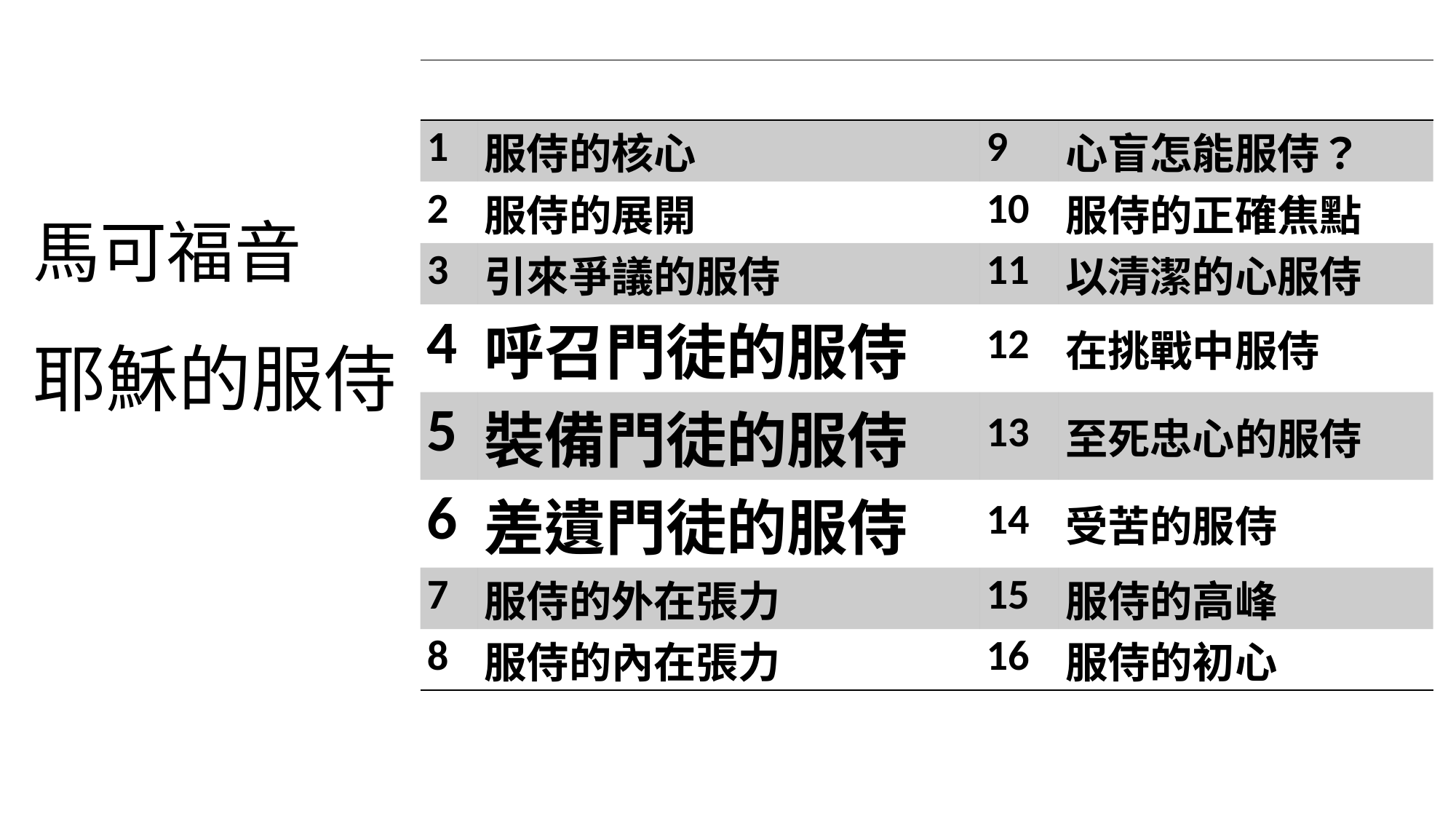

|  |  |  |  |
| --- | --- | --- | --- |
| 1 | 服侍的核心 | 9 | 心盲怎能服侍？ |
| 2 | 服侍的展開 | 10 | 服侍的正確焦點 |
| 3 | 引來爭議的服侍 | 11 | 以清潔的心服侍 |
| 4 | 呼召門徒的服侍 | 12 | 在挑戰中服侍 |
| 5 | 裝備門徒的服侍 | 13 | 至死忠心的服侍 |
| 6 | 差遺門徒的服侍 | 14 | 受苦的服侍 |
| 7 | 服侍的外在張力 | 15 | 服侍的高峰 |
| 8 | 服侍的內在張力 | 16 | 服侍的初心 |
# 耶穌的服侍
馬可福音